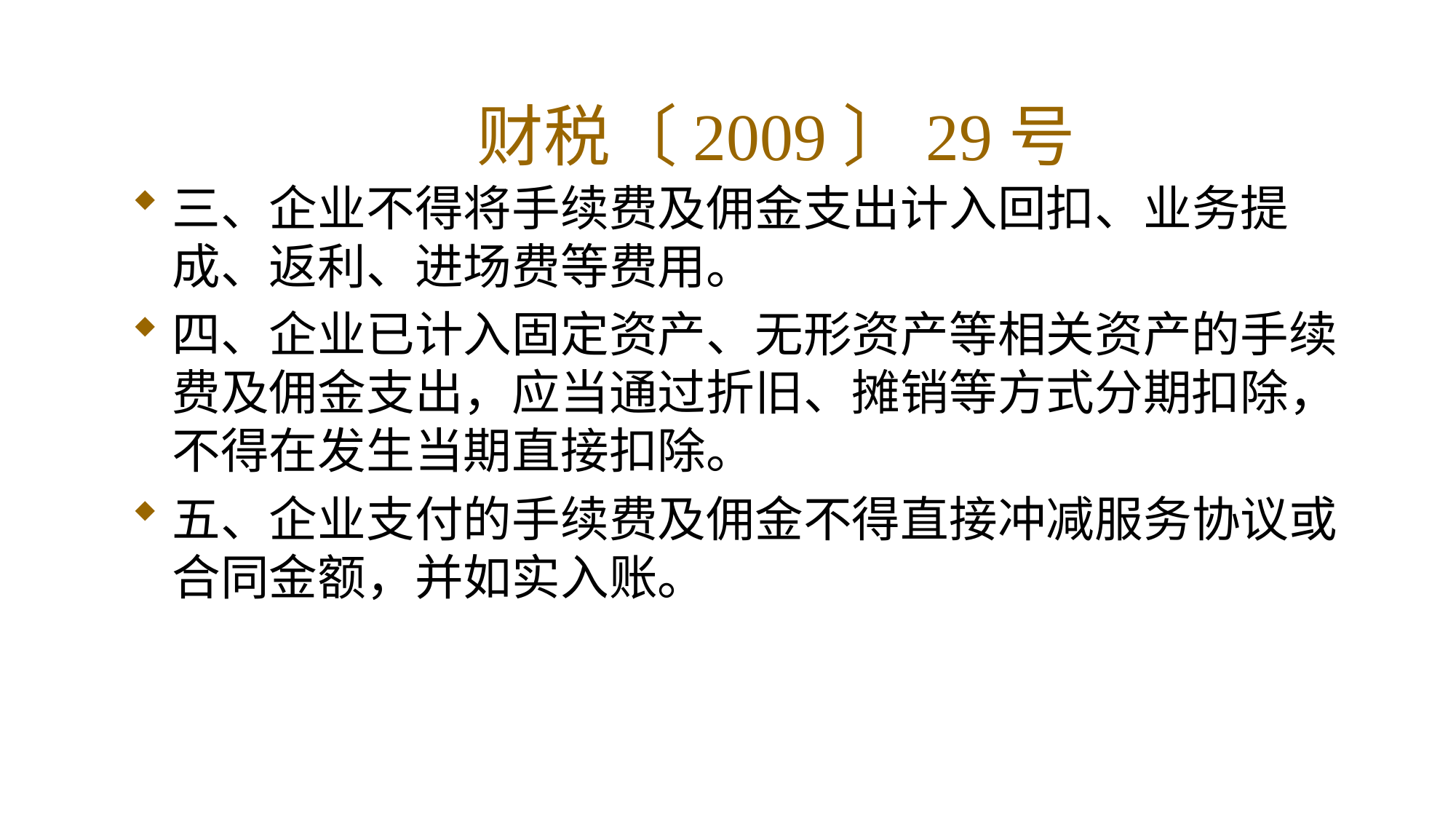

# 财税〔2009〕29号
三、企业不得将手续费及佣金支出计入回扣、业务提成、返利、进场费等费用。
四、企业已计入固定资产、无形资产等相关资产的手续费及佣金支出，应当通过折旧、摊销等方式分期扣除，不得在发生当期直接扣除。
五、企业支付的手续费及佣金不得直接冲减服务协议或合同金额，并如实入账。